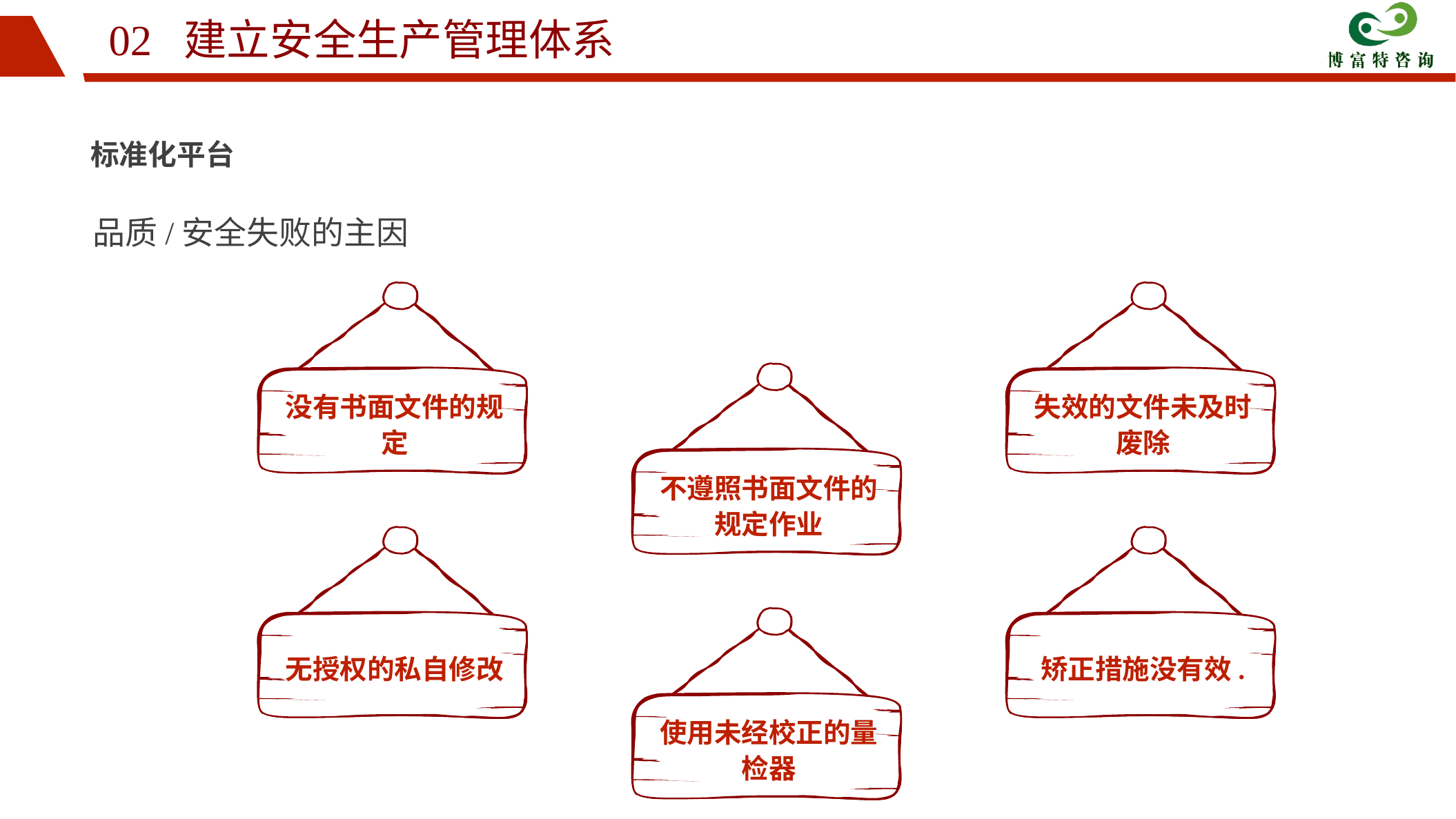

02  建立安全生产管理体系

标准化平台
品质/安全失败的主因

没有书面文件的规定

失效的文件未及时废除

不遵照书面文件的规定作业

无授权的私自修改

矫正措施没有效.

使用未经校正的量检器